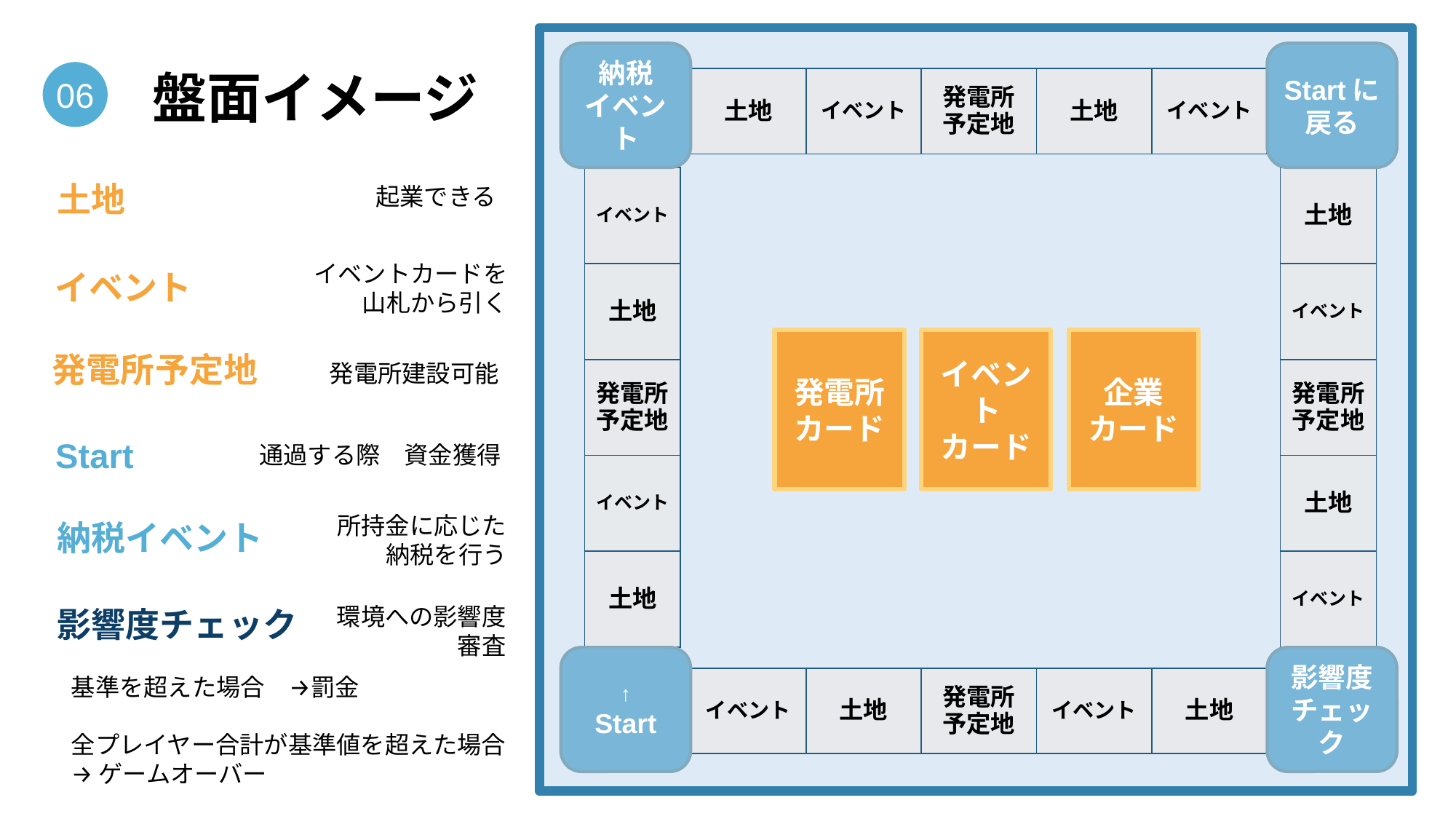

納税
イベント
Startに戻る
# 盤面イメージ
06
| 土地 | イベント | 発電所 予定地 | 土地 | イベント |
| --- | --- | --- | --- | --- |
起業できる
土地
| イベント |
| --- |
| 土地 |
| 発電所予定地 |
| イベント |
| 土地 |
| 土地 |
| --- |
| イベント |
| 発電所予定地 |
| 土地 |
| イベント |
イベントカードを
山札から引く
イベント
発電所建設可能
発電所
カード
イベント
カード
企業
カード
発電所予定地
通過する際　資金獲得
Start
所持金に応じた
納税を行う
納税イベント
影響度チェック
環境への影響度
審査
基準を超えた場合　→罰金

全プレイヤー合計が基準値を超えた場合
→ゲームオーバー
↑
Start
影響度
チェック
| イベント | 土地 | 発電所予定地 | イベント | 土地 |
| --- | --- | --- | --- | --- |